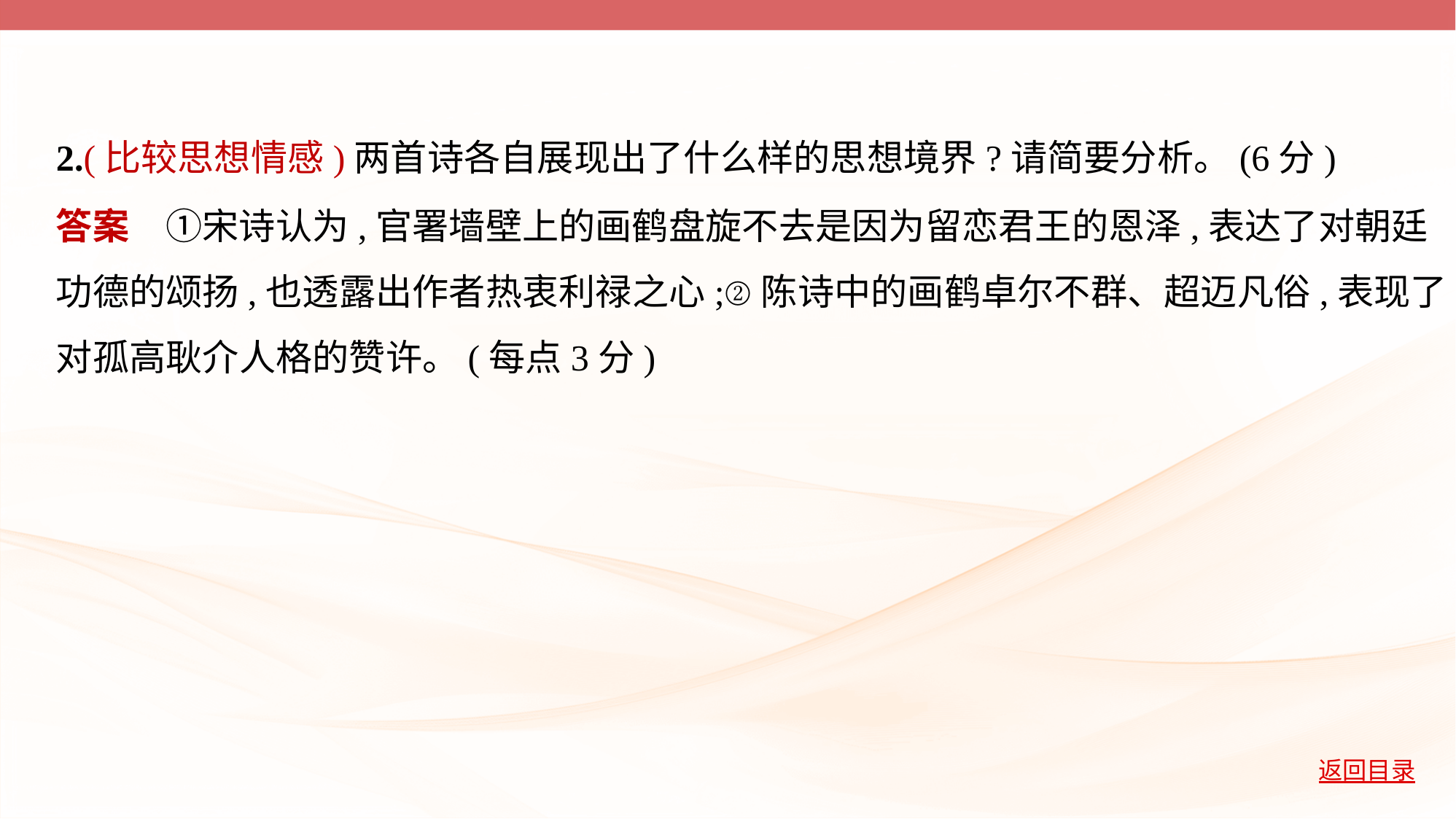

2.(比较思想情感)两首诗各自展现出了什么样的思想境界?请简要分析。(6分)
答案　①宋诗认为,官署墙壁上的画鹤盘旋不去是因为留恋君王的恩泽,表达了对朝廷
功德的颂扬,也透露出作者热衷利禄之心;②陈诗中的画鹤卓尔不群、超迈凡俗,表现了
对孤高耿介人格的赞许。(每点3分)